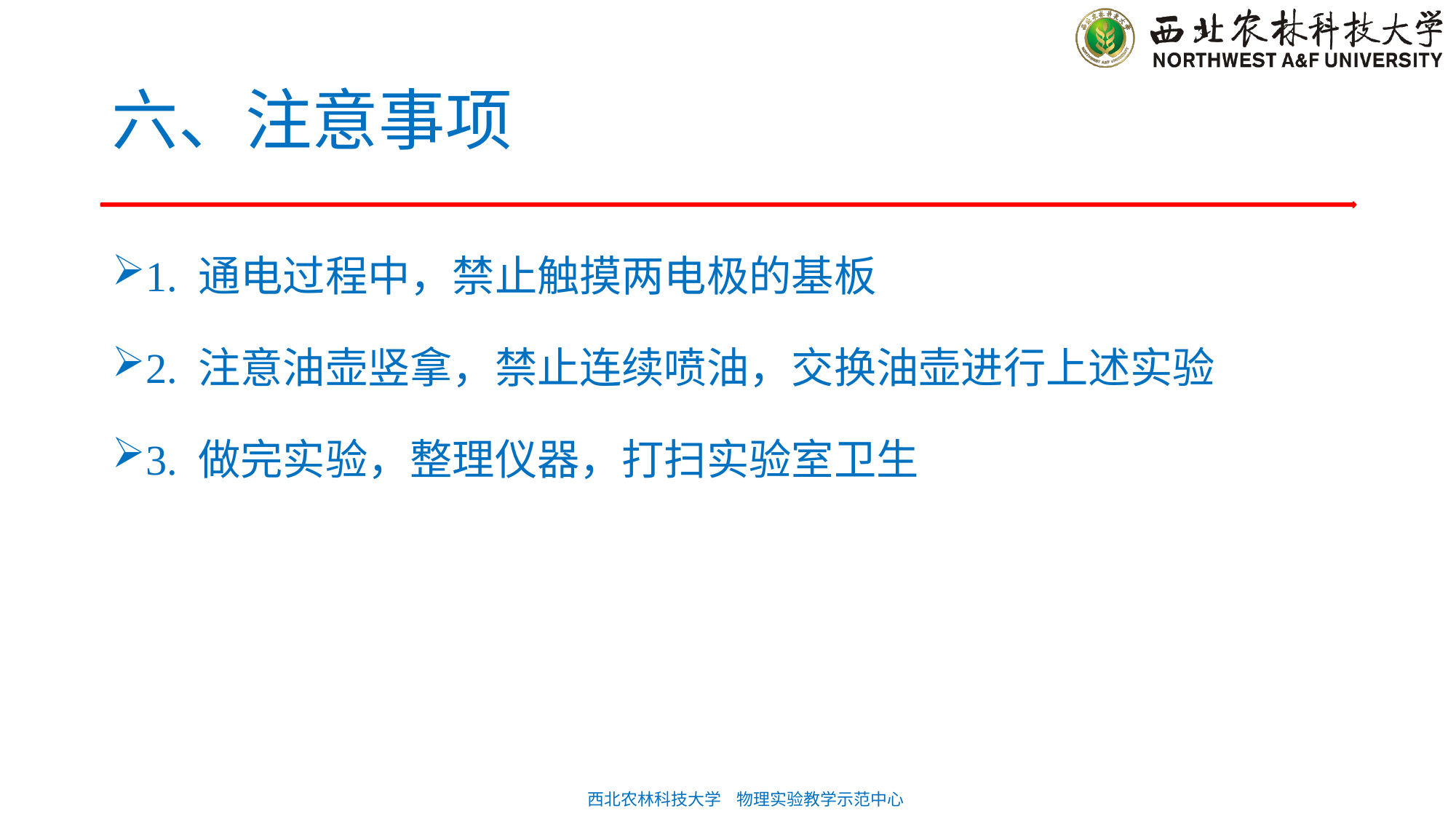

# 六、注意事项
1. 通电过程中，禁止触摸两电极的基板
2. 注意油壶竖拿，禁止连续喷油，交换油壶进行上述实验
3. 做完实验，整理仪器，打扫实验室卫生